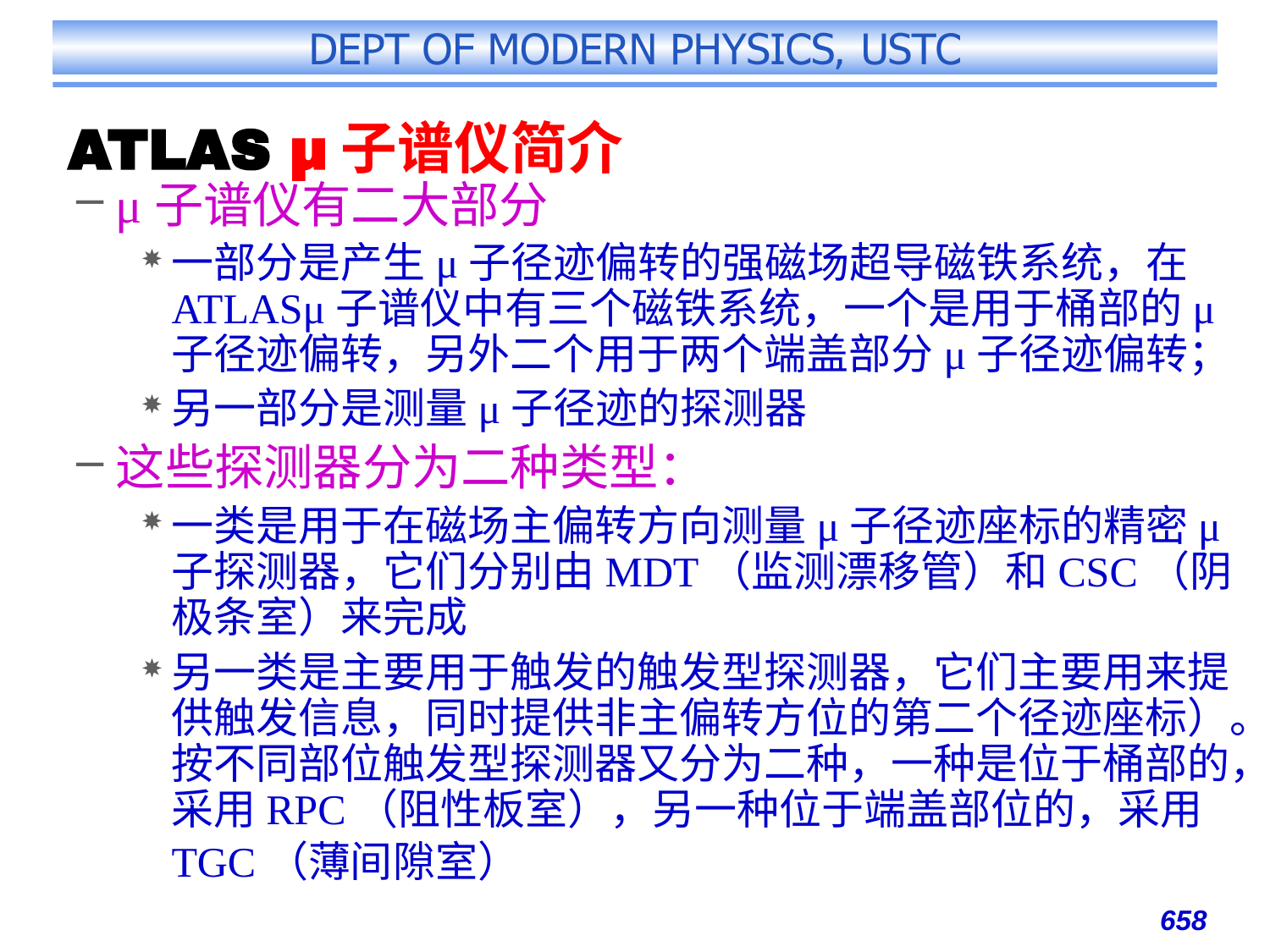

μ子谱仪有二大部分
一部分是产生μ子径迹偏转的强磁场超导磁铁系统，在ATLASμ子谱仪中有三个磁铁系统，一个是用于桶部的μ子径迹偏转，另外二个用于两个端盖部分μ子径迹偏转；
另一部分是测量μ子径迹的探测器
这些探测器分为二种类型：
一类是用于在磁场主偏转方向测量μ子径迹座标的精密μ子探测器，它们分别由MDT（监测漂移管）和CSC（阴极条室）来完成
另一类是主要用于触发的触发型探测器，它们主要用来提供触发信息，同时提供非主偏转方位的第二个径迹座标）。按不同部位触发型探测器又分为二种，一种是位于桶部的，采用RPC（阻性板室），另一种位于端盖部位的，采用TGC（薄间隙室）
# ATLAS μ子谱仪简介
658